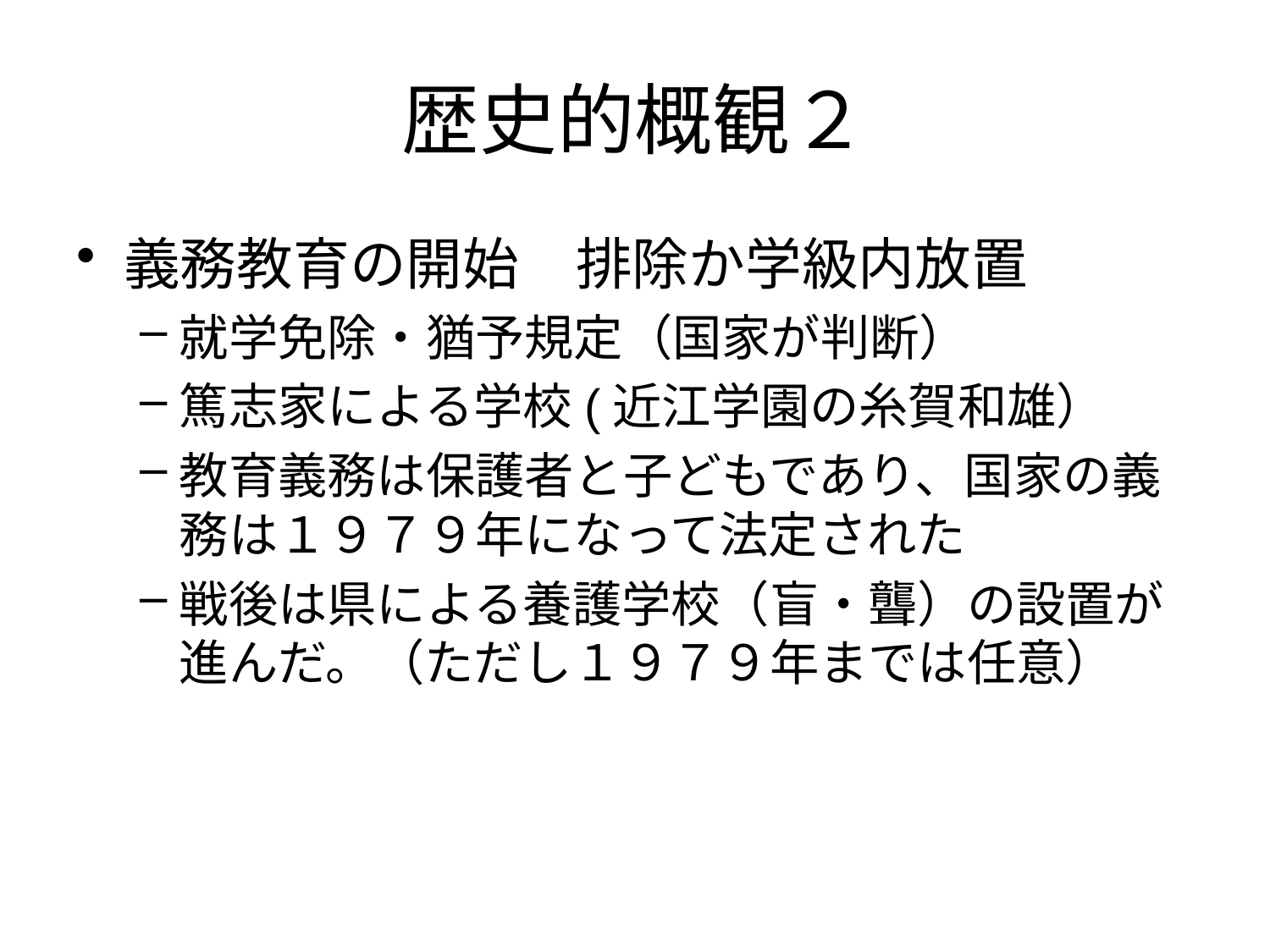

# 歴史的概観２
義務教育の開始　排除か学級内放置
就学免除・猶予規定（国家が判断）
篤志家による学校(近江学園の糸賀和雄）
教育義務は保護者と子どもであり、国家の義務は１９７９年になって法定された
戦後は県による養護学校（盲・聾）の設置が進んだ。（ただし１９７９年までは任意）